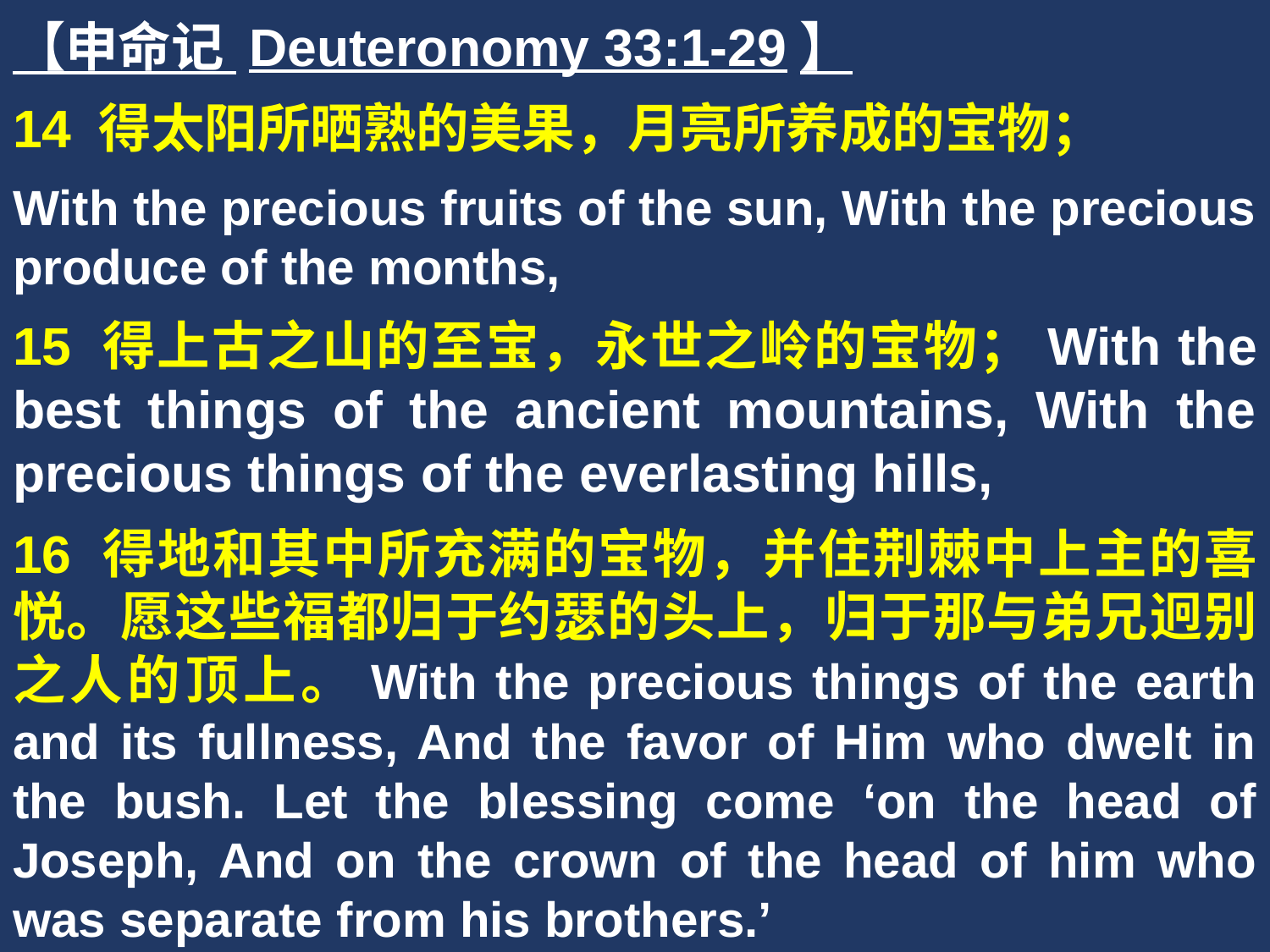

【申命记 Deuteronomy 33:1-29】
14 得太阳所晒熟的美果，月亮所养成的宝物；
With the precious fruits of the sun, With the precious produce of the months,
15 得上古之山的至宝，永世之岭的宝物；With the best things of the ancient mountains, With the precious things of the everlasting hills,
16 得地和其中所充满的宝物，并住荆棘中上主的喜悦。愿这些福都归于约瑟的头上，归于那与弟兄迥别之人的顶上。With the precious things of the earth and its fullness, And the favor of Him who dwelt in the bush. Let the blessing come ‘on the head of Joseph, And on the crown of the head of him who was separate from his brothers.’